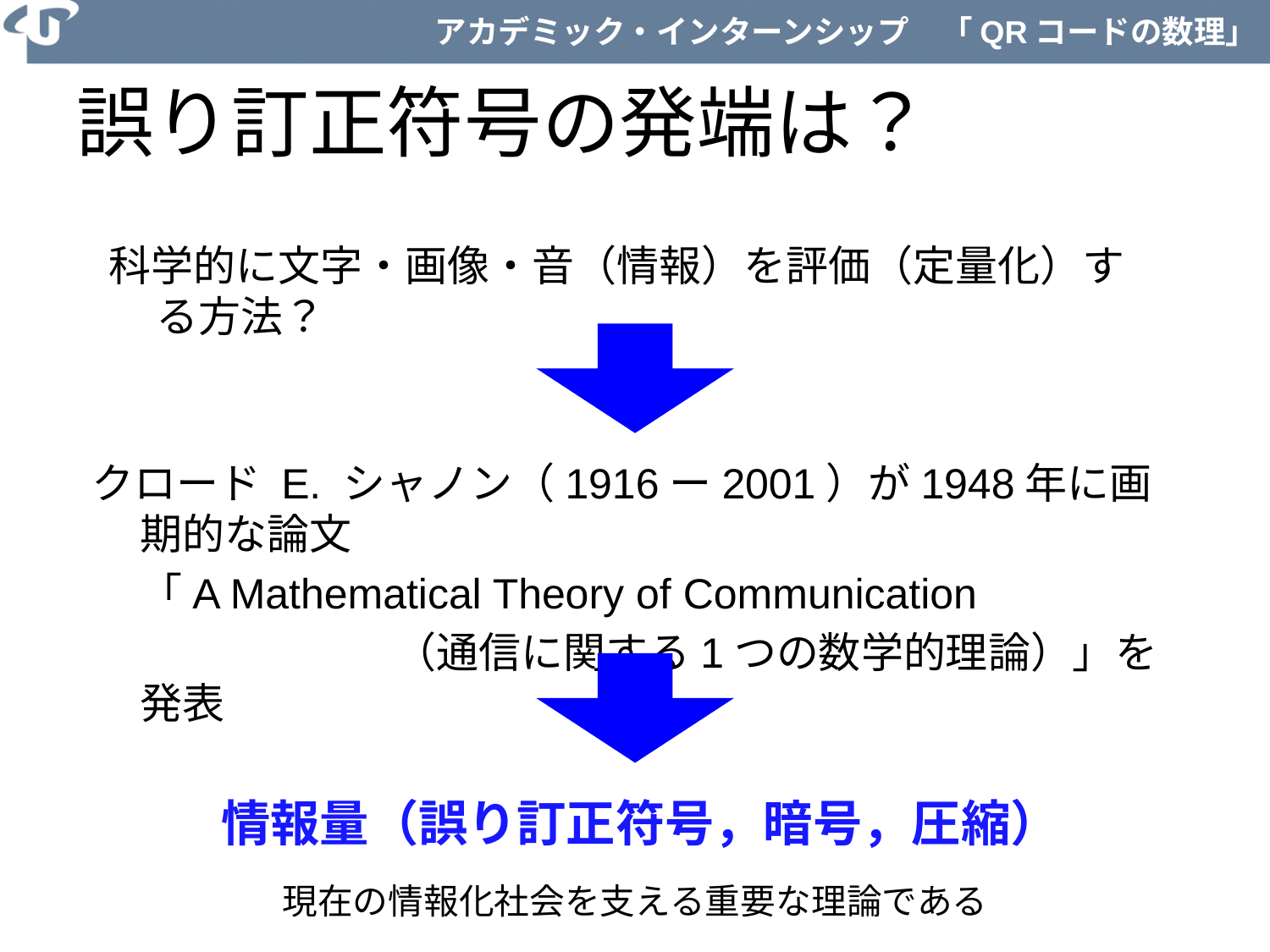

# 誤り訂正符号の発端は？
科学的に文字・画像・音（情報）を評価（定量化）する方法？

クロード E. シャノン（1916ー2001）が1948年に画期的な論文
	「A Mathematical Theory of Communication
			（通信に関する1つの数学的理論）」を発表

情報量（誤り訂正符号，暗号，圧縮）
現在の情報化社会を支える重要な理論である